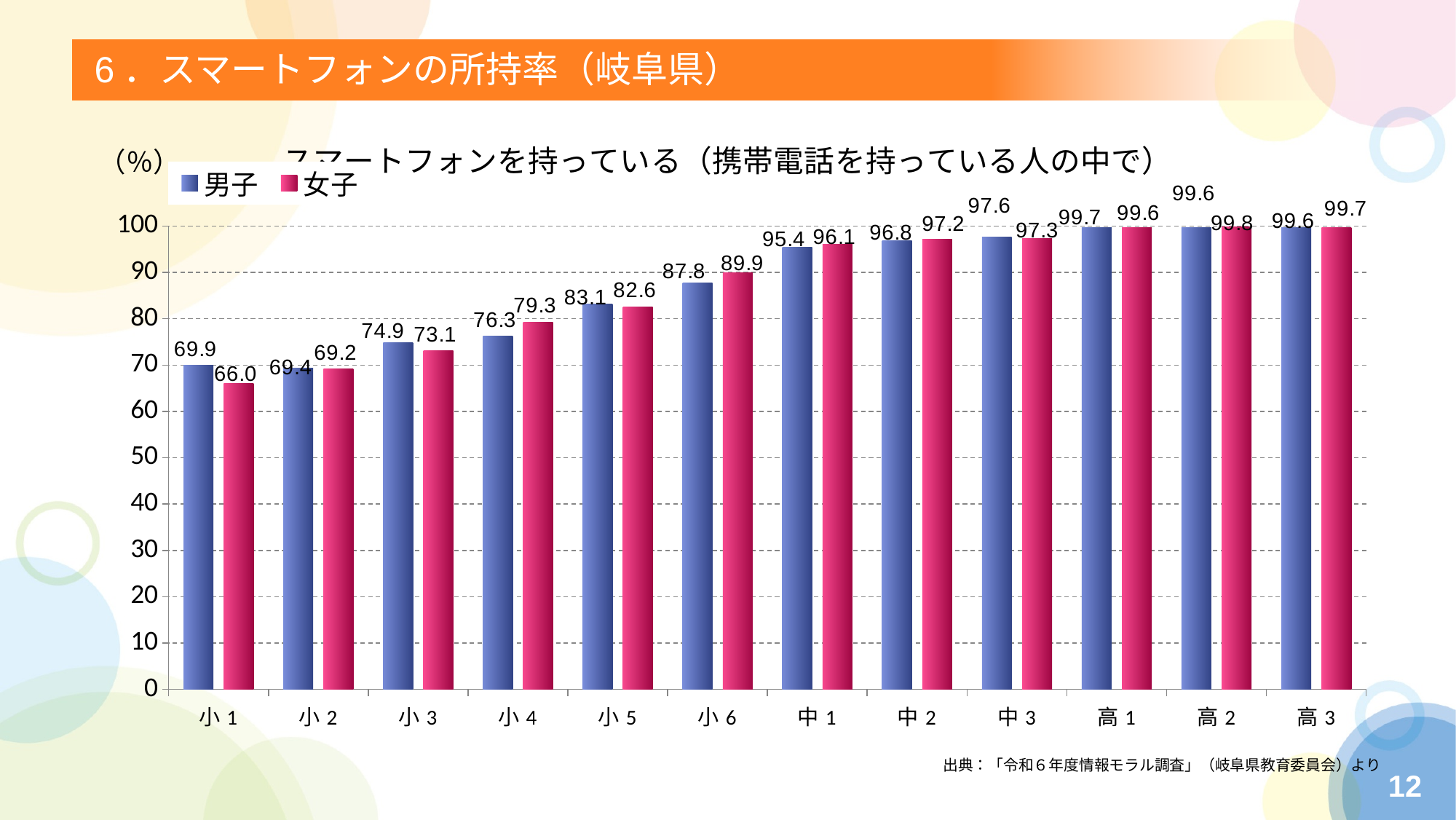

# 6．スマートフォンの所持率（岐阜県）

### Chart: スマートフォンを持っている（携帯電話を持っている人の中で）

| Category | 男子 | 女子 |
|---|---|---|
| 小1 | 69.9 | 66.0 |
| 小2 | 69.4 | 69.2 |
| 小3 | 74.9 | 73.1 |
| 小4 | 76.3 | 79.3 |
| 小5 | 83.1 | 82.6 |
| 小6 | 87.8 | 89.9 |
| 中1 | 95.4 | 96.1 |
| 中2 | 96.8 | 97.2 |
| 中3 | 97.6 | 97.3 |
| 高1 | 99.7 | 99.6 |
| 高2 | 99.6 | 99.8 |
| 高3 | 99.6 | 99.7 |
出典：「令和６年度情報モラル調査」（岐阜県教育委員会）より
12